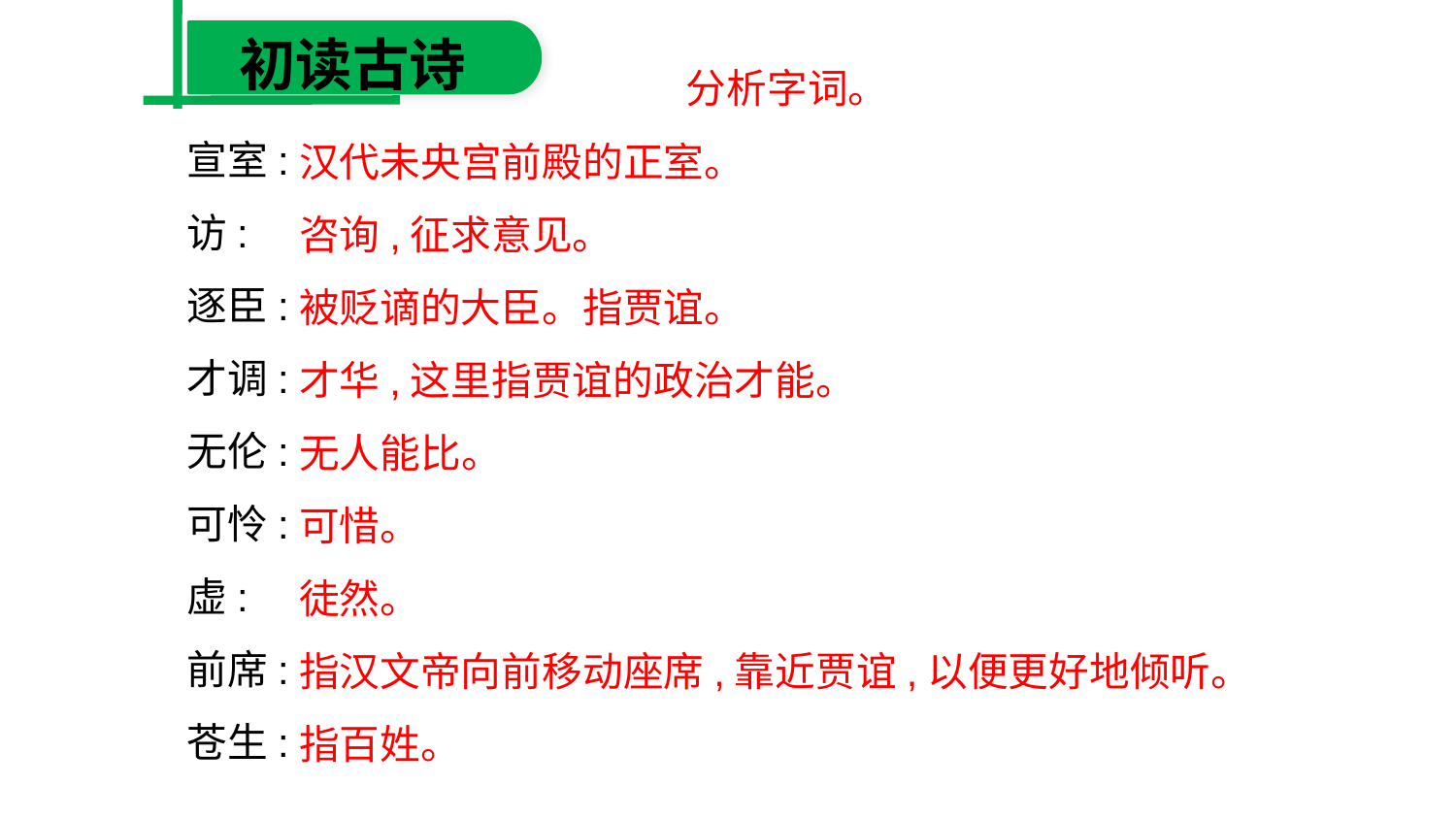

初读古诗

　 汉代未央宫前殿的正室。
　 咨询,征求意见。
　 被贬谪的大臣。指贾谊。
　 才华,这里指贾谊的政治才能。
　 无人能比。
　 可惜。
　 徒然。
　 指汉文帝向前移动座席,靠近贾谊,以便更好地倾听。
　 指百姓。
分析字词。
　宣室:
　访:
　逐臣:
　才调:
　无伦:
　可怜:
　虚:
　前席:
　苍生: